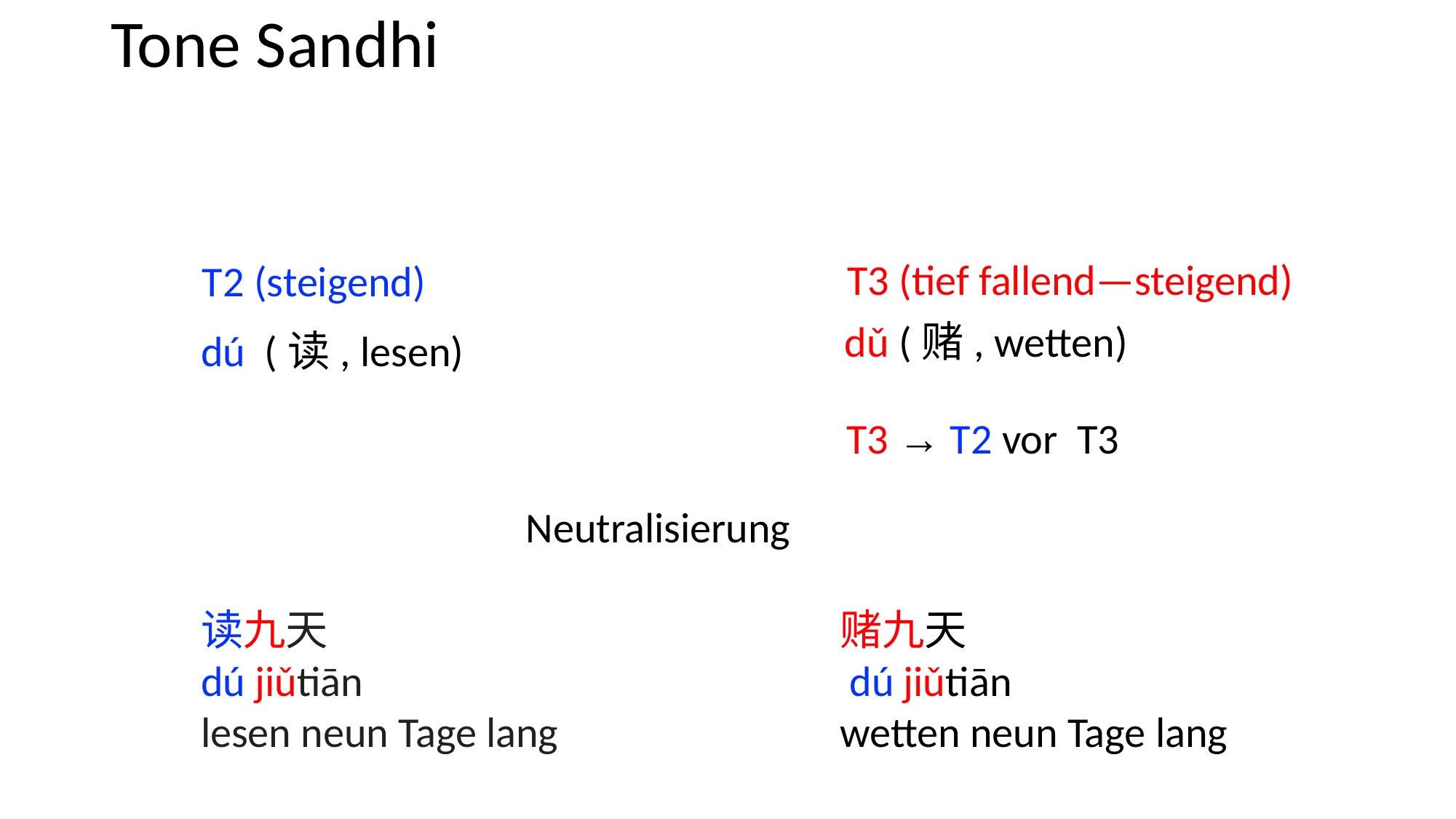

# Tone Sandhi
T3 (tief fallend—steigend)
T2 (steigend)
dǔ (赌, wetten)
dú  (读, lesen)
T3 → T2 vor  T3
Neutralisierung
读九天
dú jiǔtiān
lesen neun Tage lang
赌九天
 dú jiǔtiān
wetten neun Tage lang